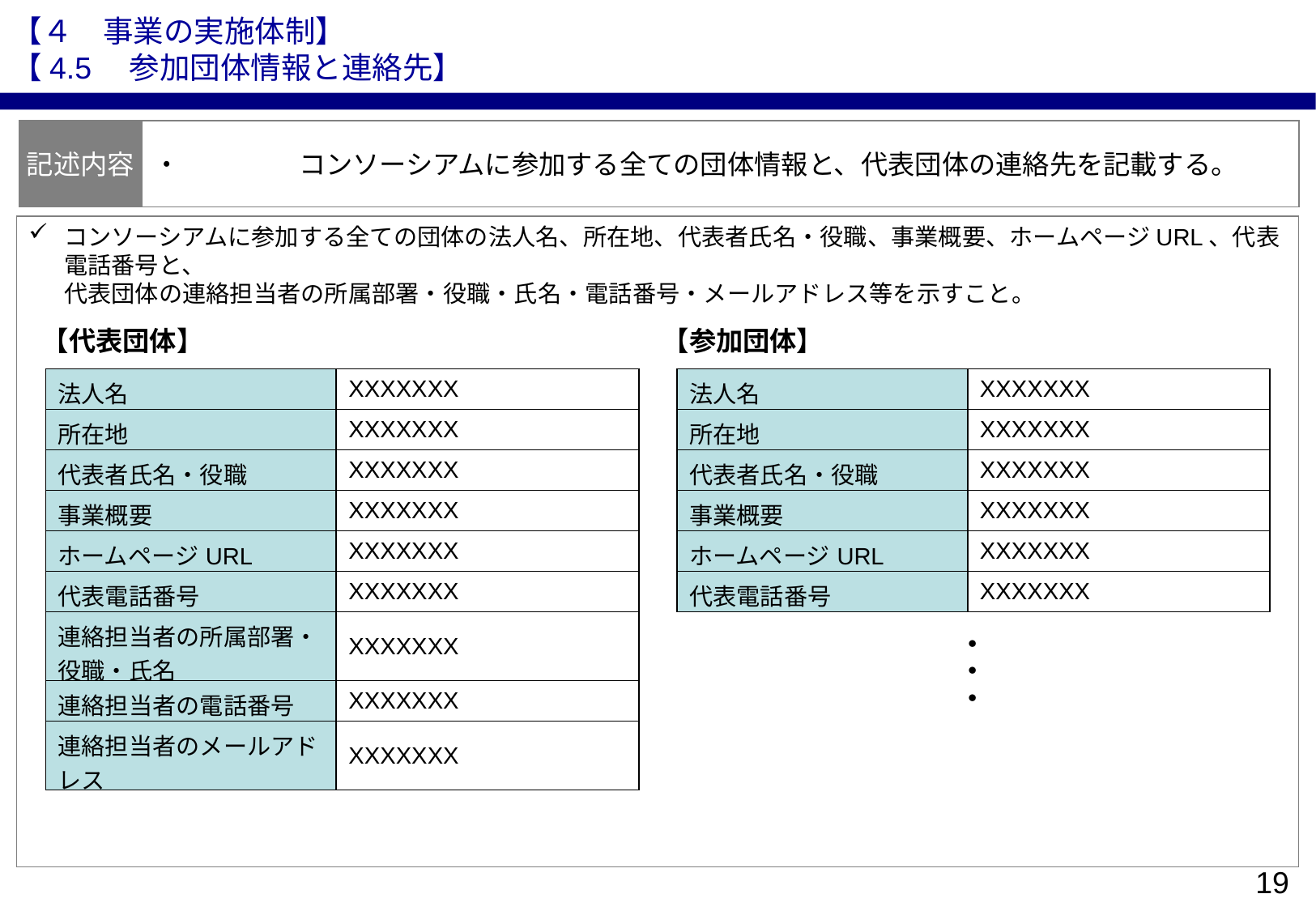

【４　事業の実施体制】
【4.5　参加団体情報と連絡先】
記述内容
・	コンソーシアムに参加する全ての団体情報と、代表団体の連絡先を記載する。
コンソーシアムに参加する全ての団体の法人名、所在地、代表者氏名・役職、事業概要、ホームページURL、代表電話番号と、
代表団体の連絡担当者の所属部署・役職・氏名・電話番号・メールアドレス等を示すこと。
【代表団体】
【参加団体】
| 法人名 | XXXXXXX |
| --- | --- |
| 所在地 | XXXXXXX |
| 代表者氏名・役職 | XXXXXXX |
| 事業概要 | XXXXXXX |
| ホームページURL | XXXXXXX |
| 代表電話番号 | XXXXXXX |
| 連絡担当者の所属部署・役職・氏名 | XXXXXXX |
| 連絡担当者の電話番号 | XXXXXXX |
| 連絡担当者のメールアドレス | XXXXXXX |
| 法人名 | XXXXXXX |
| --- | --- |
| 所在地 | XXXXXXX |
| 代表者氏名・役職 | XXXXXXX |
| 事業概要 | XXXXXXX |
| ホームページURL | XXXXXXX |
| 代表電話番号 | XXXXXXX |
・・・